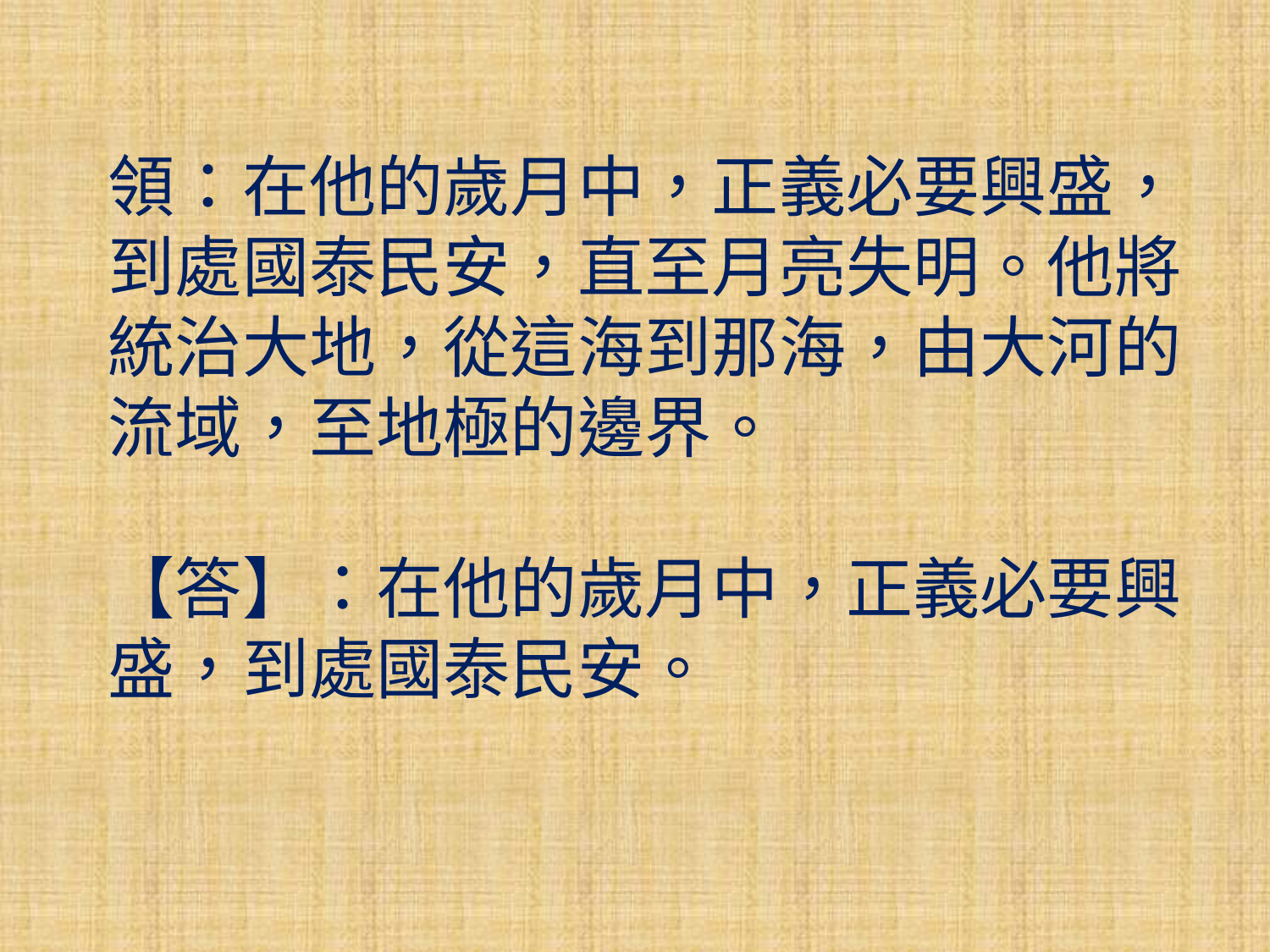

# 領：在他的歲月中，正義必要興盛，到處國泰民安，直至月亮失明。他將統治大地，從這海到那海，由大河的流域，至地極的邊界。 【答】：在他的歲月中，正義必要興盛，到處國泰民安。